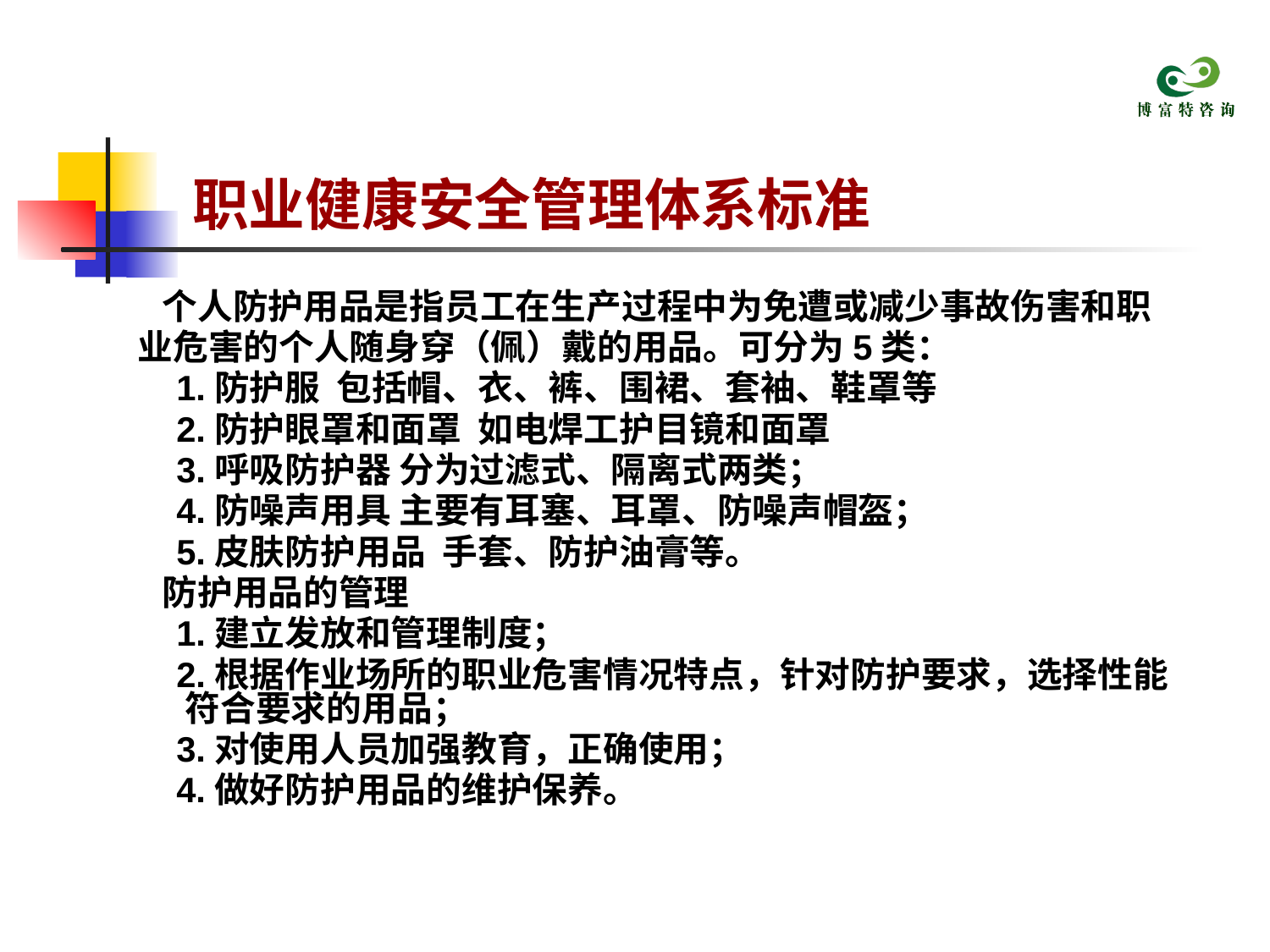

# 职业健康安全管理体系标准
  个人防护用品是指员工在生产过程中为免遭或减少事故伤害和职
业危害的个人随身穿（佩）戴的用品。可分为5类：
    1.防护服  包括帽、衣、裤、围裙、套袖、鞋罩等
    2.防护眼罩和面罩  如电焊工护目镜和面罩
    3.呼吸防护器 分为过滤式、隔离式两类；
    4.防噪声用具 主要有耳塞、耳罩、防噪声帽盔；
    5.皮肤防护用品  手套、防护油膏等。
  防护用品的管理
    1.建立发放和管理制度；
    2.根据作业场所的职业危害情况特点，针对防护要求，选择性能符合要求的用品；
    3.对使用人员加强教育，正确使用；
    4.做好防护用品的维护保养。

120